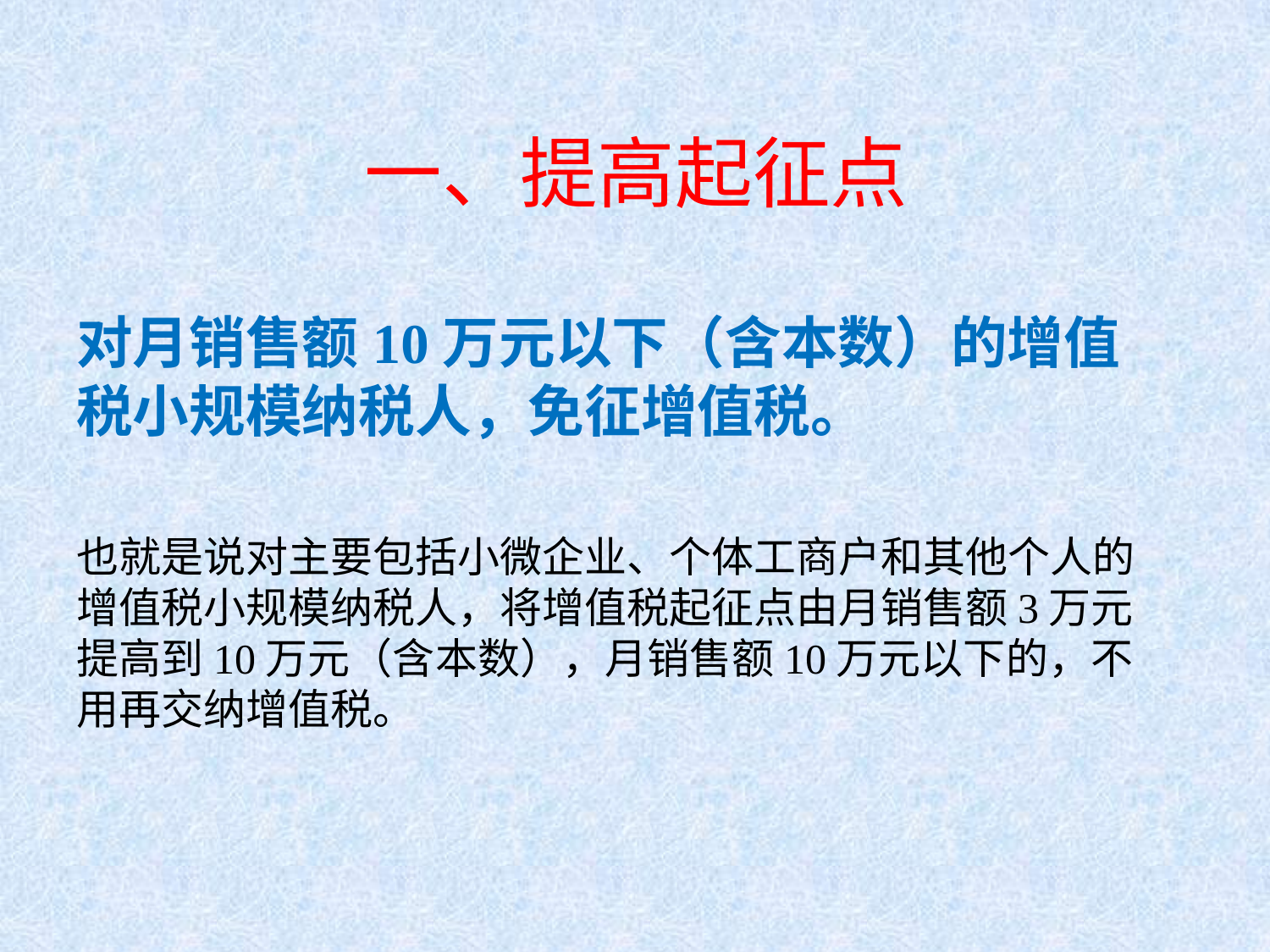

# 一、提高起征点

对月销售额10万元以下（含本数）的增值税小规模纳税人，免征增值税。

也就是说对主要包括小微企业、个体工商户和其他个人的增值税小规模纳税人，将增值税起征点由月销售额3万元提高到10万元（含本数），月销售额10万元以下的，不用再交纳增值税。